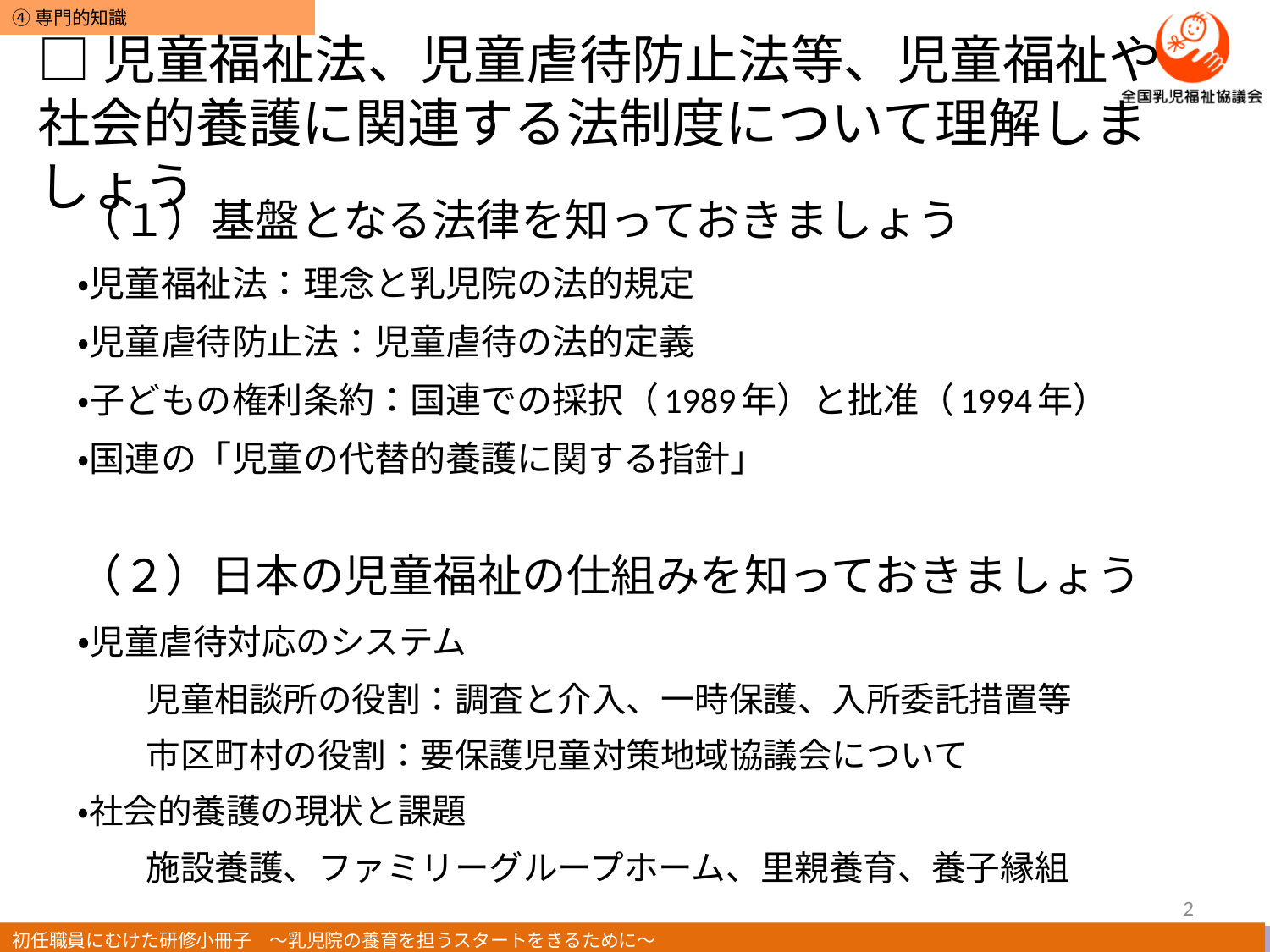

# □児童福祉法、児童虐待防止法等、児童福祉や 社会的養護に関連する法制度について理解しましょう
（１）基盤となる法律を知っておきましょう
・児童福祉法：理念と乳児院の法的規定
・児童虐待防止法：児童虐待の法的定義
・子どもの権利条約：国連での採択（1989年）と批准（1994年）
・国連の「児童の代替的養護に関する指針」

（２）日本の児童福祉の仕組みを知っておきましょう
・児童虐待対応のシステム
　　児童相談所の役割：調査と介入、一時保護、入所委託措置等
　　市区町村の役割：要保護児童対策地域協議会について
・社会的養護の現状と課題
　　施設養護、ファミリーグループホーム、里親養育、養子縁組

2